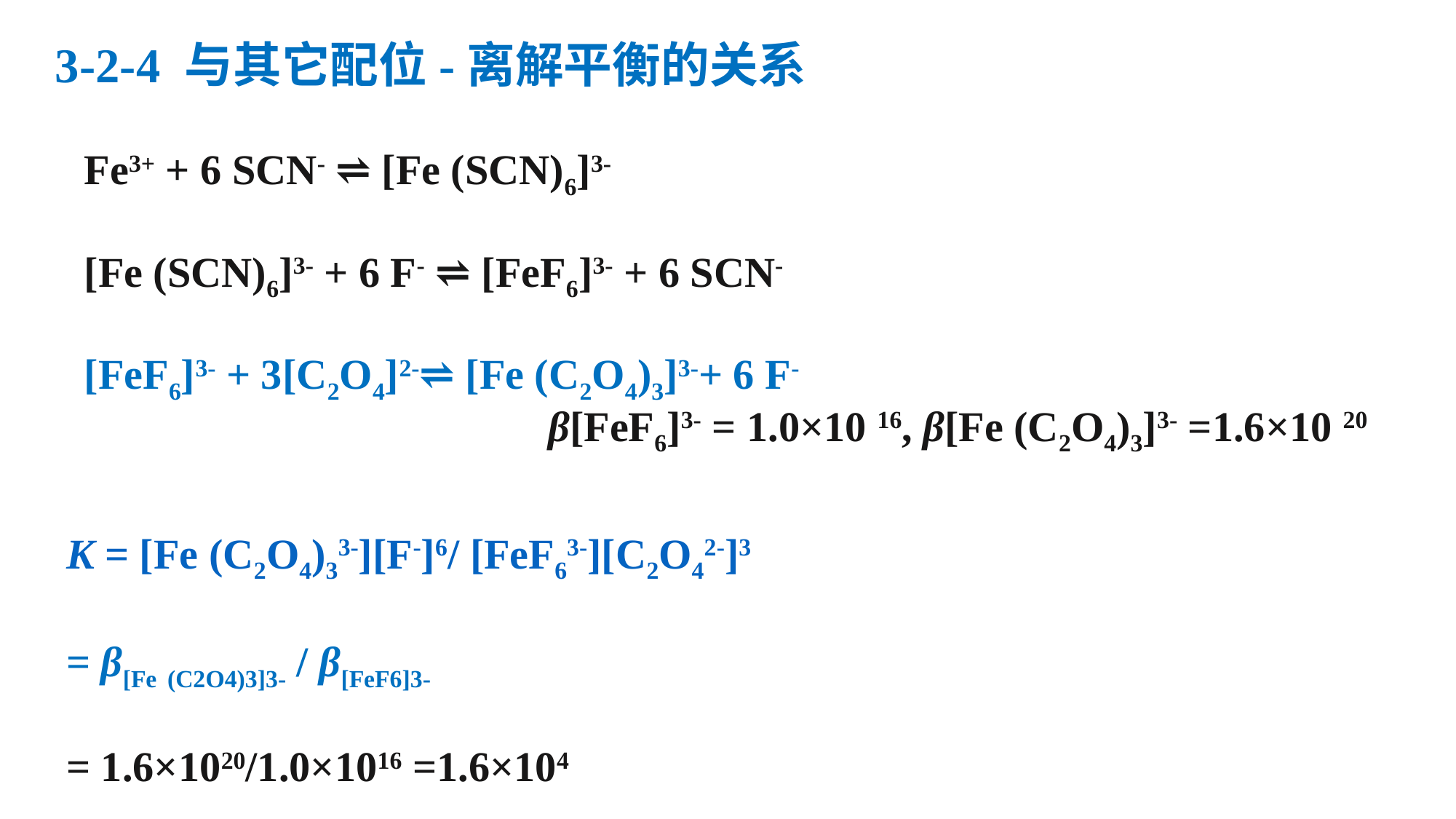

# 3-2-4 与其它配位-离解平衡的关系

Fe3+ + 6 SCN- ⇌ [Fe (SCN)6]3-
[Fe (SCN)6]3- + 6 F- ⇌ [FeF6]3- + 6 SCN-
[FeF6]3- + 3[C2O4]2-⇌ [Fe (C2O4)3]3-+ 6 F-
β[FeF6]3- = 1.0×10 16, β[Fe (C2O4)3]3- =1.6×10 20
K = [Fe (C2O4)33-][F-]6/ [FeF63-][C2O42-]3
= β[Fe (C2O4)3]3- / β[FeF6]3-
= 1.6×1020/1.0×1016 =1.6×104